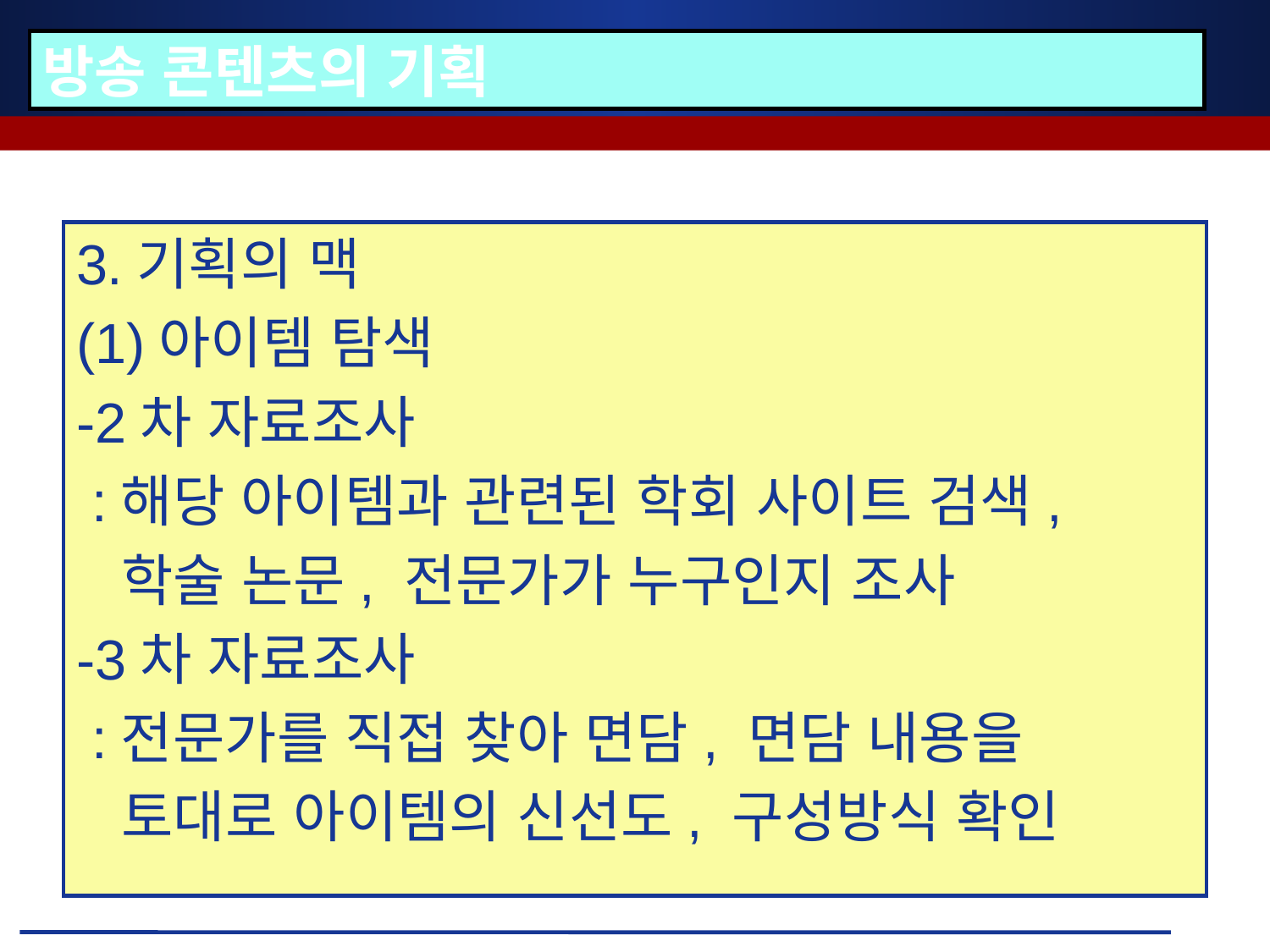

# 방송 콘텐츠의 기획
3.기획의 맥
(1)아이템 탐색
-2차 자료조사
 :해당 아이템과 관련된 학회 사이트 검색,
  학술 논문, 전문가가 누구인지 조사
-3차 자료조사
 :전문가를 직접 찾아 면담, 면담 내용을
  토대로 아이템의 신선도, 구성방식 확인